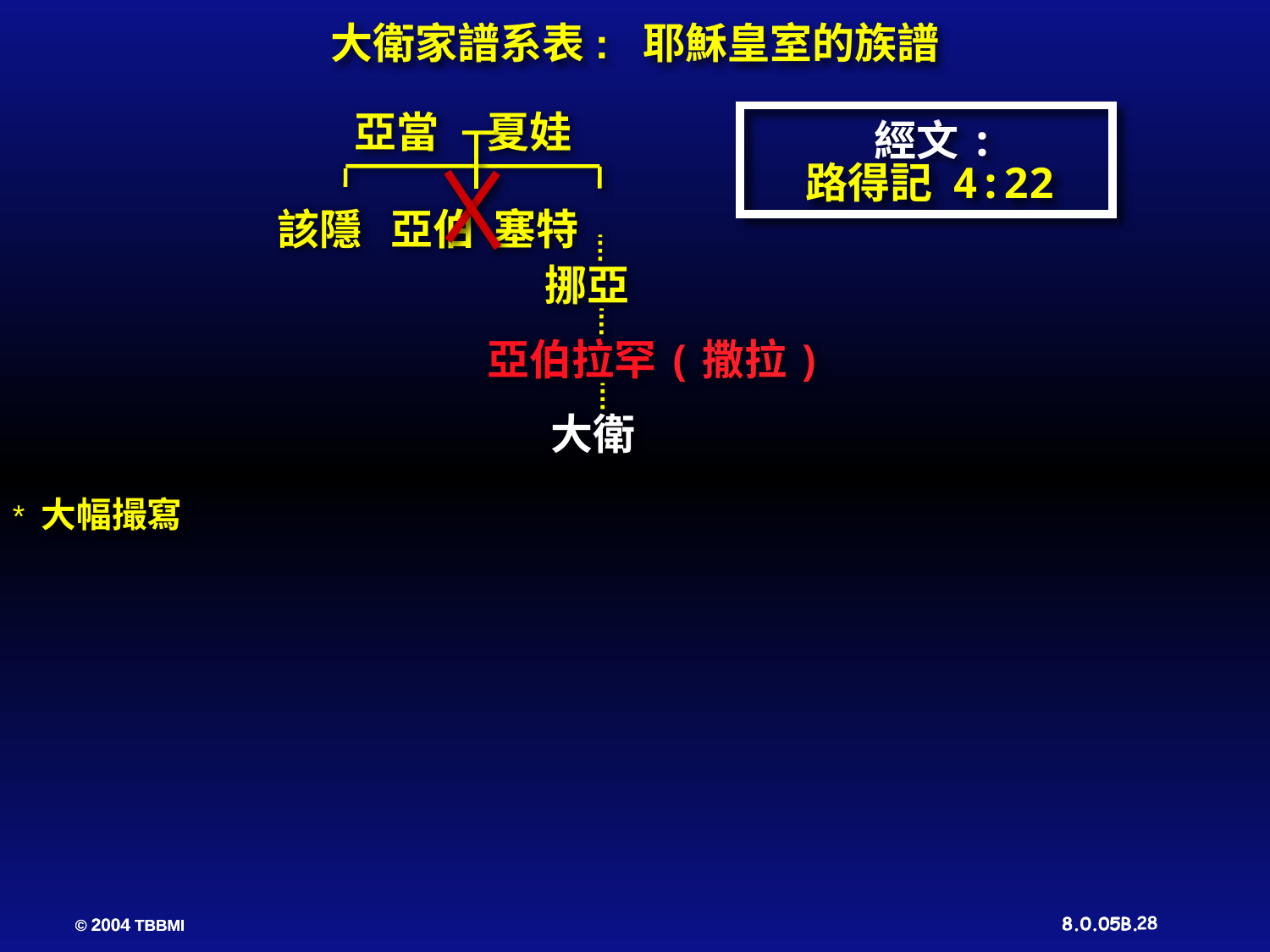

大衛家譜系表:  耶穌皇室的族譜

亞當     夏娃

經文:

路得記 4:22

該隱   亞伯  塞特

挪亞

亞伯拉罕(撒拉)

 大衛
* 大幅撮寫

28